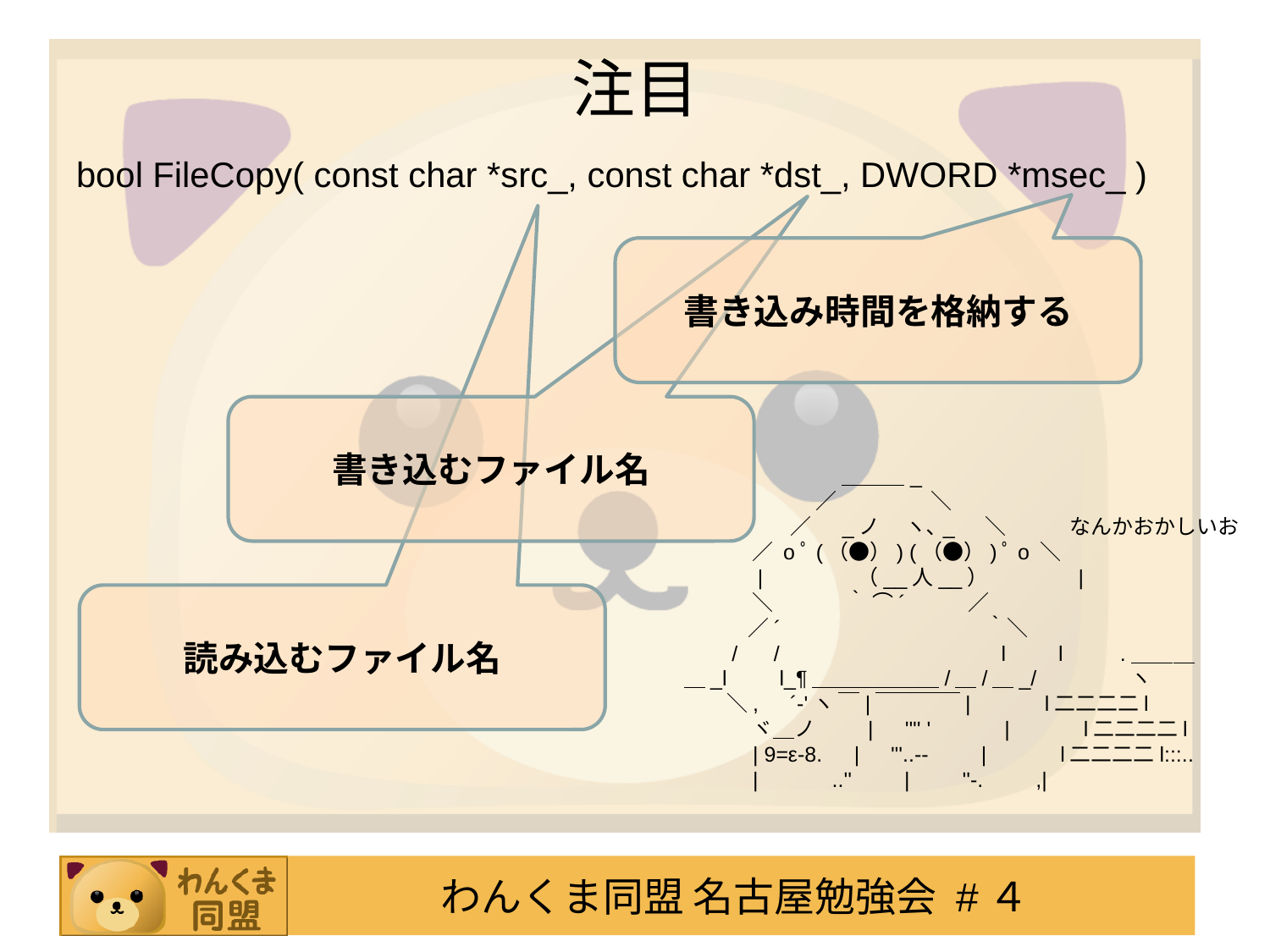

# 注目
bool FileCopy( const char *src_, const char *dst_, DWORD *msec_ )

書き込み時間を格納する
書き込むファイル名
　　　 　 　　　＿＿＿_
　　　 　　　／　　 　 　＼
　　　　　／　 _ノ 　ヽ､_　 ＼　　　なんかおかしいお
　　　 ／ oﾟ(（●）) (（●）)ﾟo ＼
　　　 |　　　　 （__人__）　　　　|
　　　 ＼　　 　 ｀ ⌒´ 　 　 ／
　　　／´　 　　　　　　　　 ｀＼
　　/　 /　　　　　　　　　　l　　l　　 .＿＿＿
＿_l　　l_¶＿＿＿＿＿＿/＿/＿_/　　　　 ヽ
　　＼,　´-'ヽ ￣|￣￣￣￣|　　　l二二二二l
　　　 ヾ＿ノ　 　|　'''' '　　　|　　　l二二二二l
　　　| 9=ε-8.　|　'''..--　　|　　　l二二二二l:::..
　　　|　　　..''　　|　　''-.　　,|

読み込むファイル名